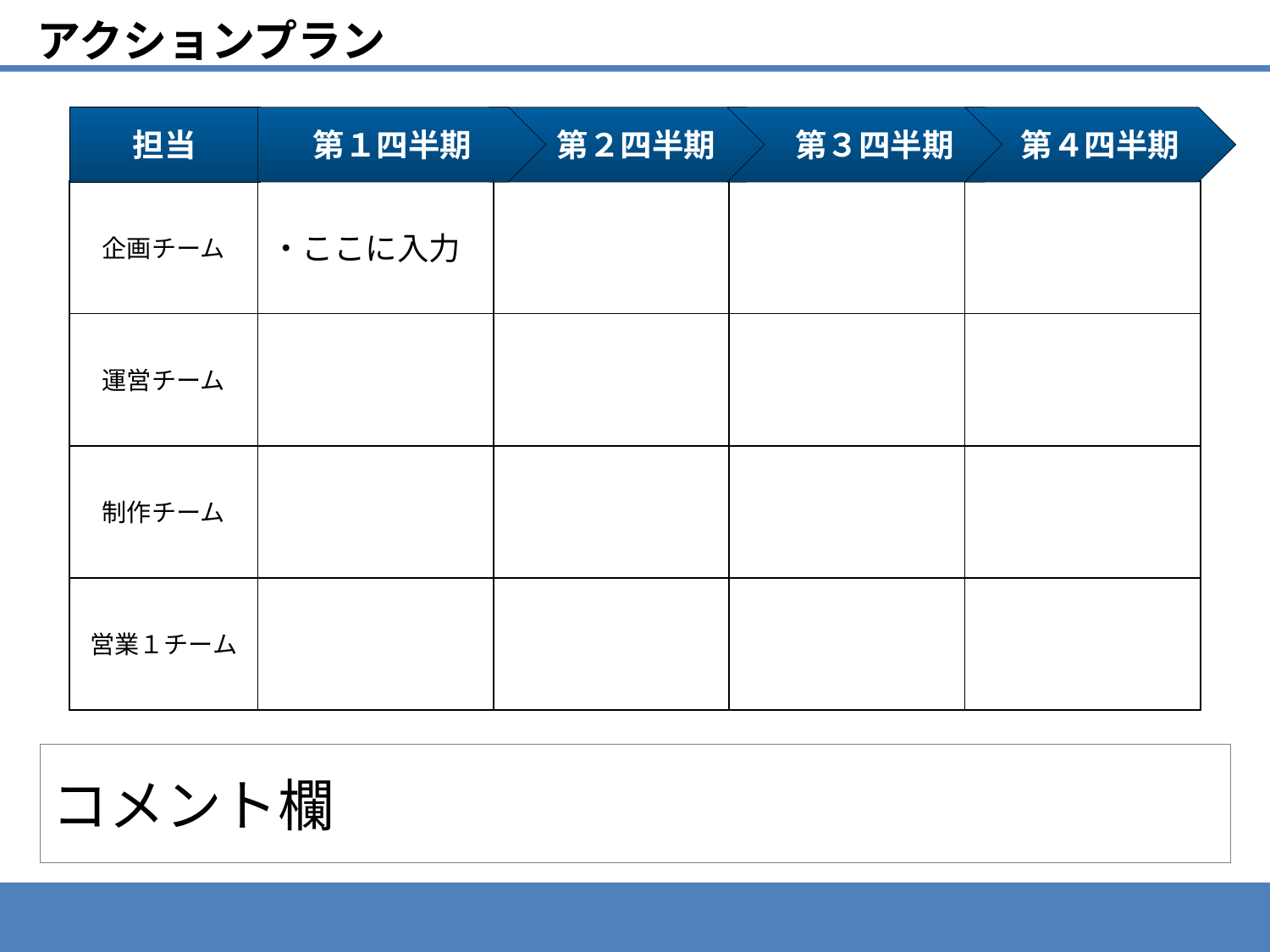

アクションプラン

担当
第１四半期
第２四半期
第３四半期
第４四半期
企画チーム
・ここに入力

運営チーム

制作チーム

営業１チーム

コメント欄